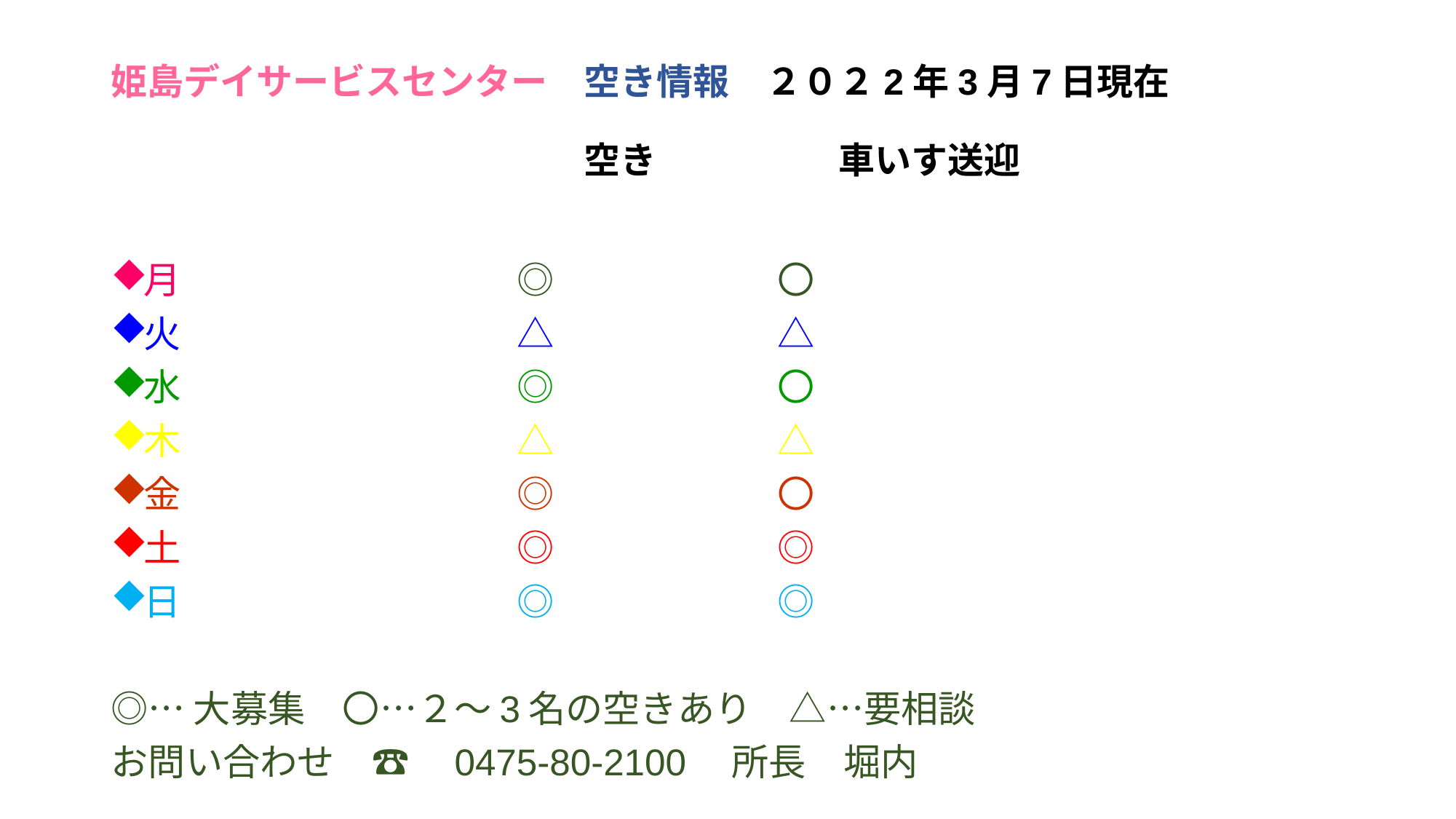

# 姫島デイサービスセンター　空き情報　２０２2年3月7日現在 　　　　　　　　　　　　　 　　　　　　　　　　　　　空き　　　　　車いす送迎
月　　　　　　　　　◎　　　　　　〇
火　　　　　　　　　△　　　　　　△
水　　　　　　　　　◎　　　　　　〇
木　　　　　　　　　△　　　　　　△
金　　　　　　　　　◎　　　　　　〇
土　　　　　　　　　◎　　　　　　◎
日　　　　　　　　　◎　　　　　　◎

◎…大募集　〇…２～3名の空きあり　△…要相談
お問い合わせ　☎　0475-80-2100　所長　堀内